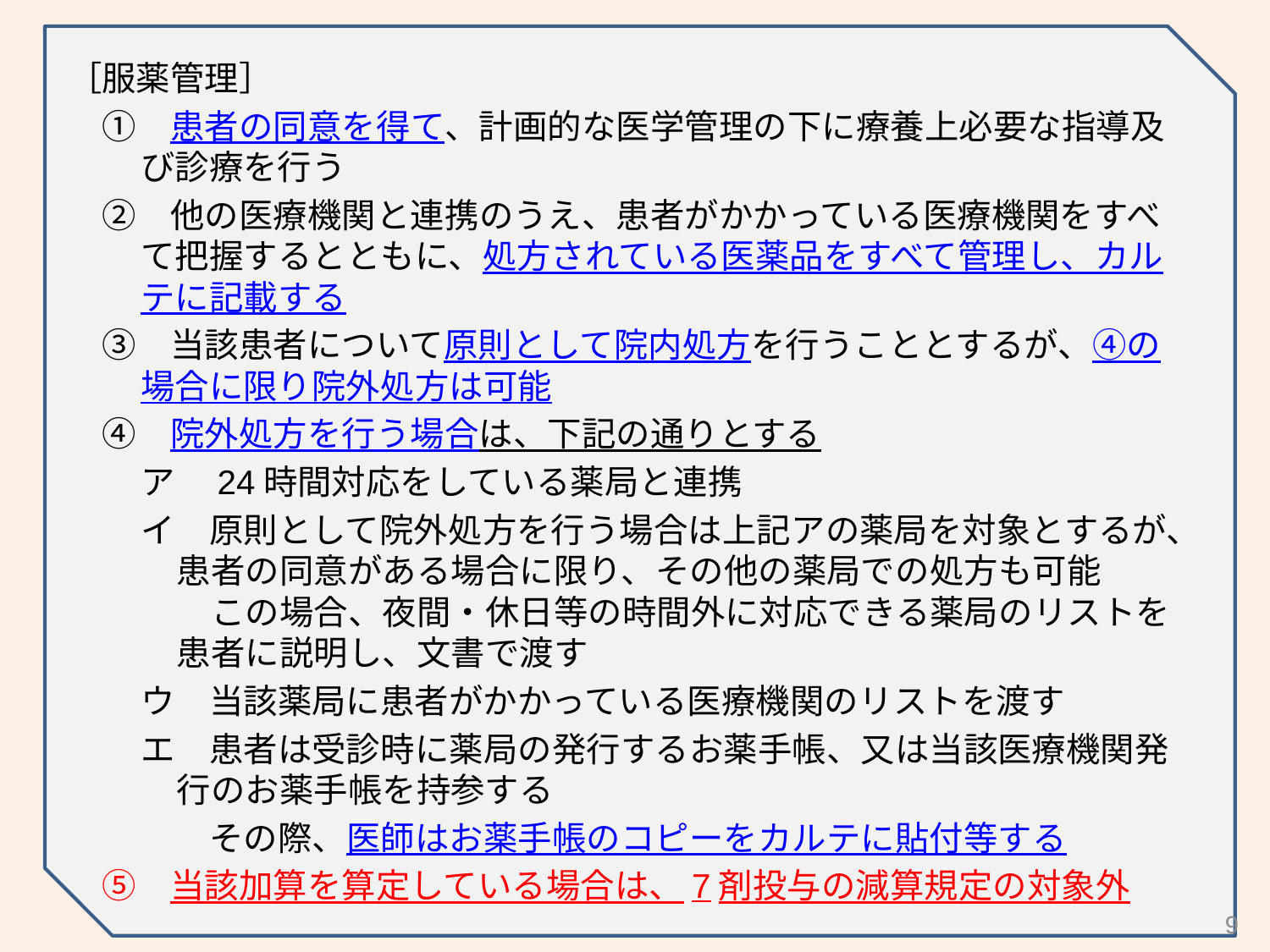

［服薬管理］
　①　患者の同意を得て、計画的な医学管理の下に療養上必要な指導及
び診療を行う
　②　他の医療機関と連携のうえ、患者がかかっている医療機関をすべ
て把握するとともに、処方されている医薬品をすべて管理し、カル
テに記載する
　③　当該患者について原則として院内処方を行うこととするが、④の
場合に限り院外処方は可能
　④　院外処方を行う場合は、下記の通りとする
ア　24時間対応をしている薬局と連携
イ　原則として院外処方を行う場合は上記アの薬局を対象とするが、
患者の同意がある場合に限り、その他の薬局での処方も可能
　この場合、夜間・休日等の時間外に対応できる薬局のリストを患者に説明し、文書で渡す
ウ　当該薬局に患者がかかっている医療機関のリストを渡す
エ　患者は受診時に薬局の発行するお薬手帳、又は当該医療機関発
行のお薬手帳を持参する
　　その際、医師はお薬手帳のコピーをカルテに貼付等する
　⑤　当該加算を算定している場合は、7剤投与の減算規定の対象外
9